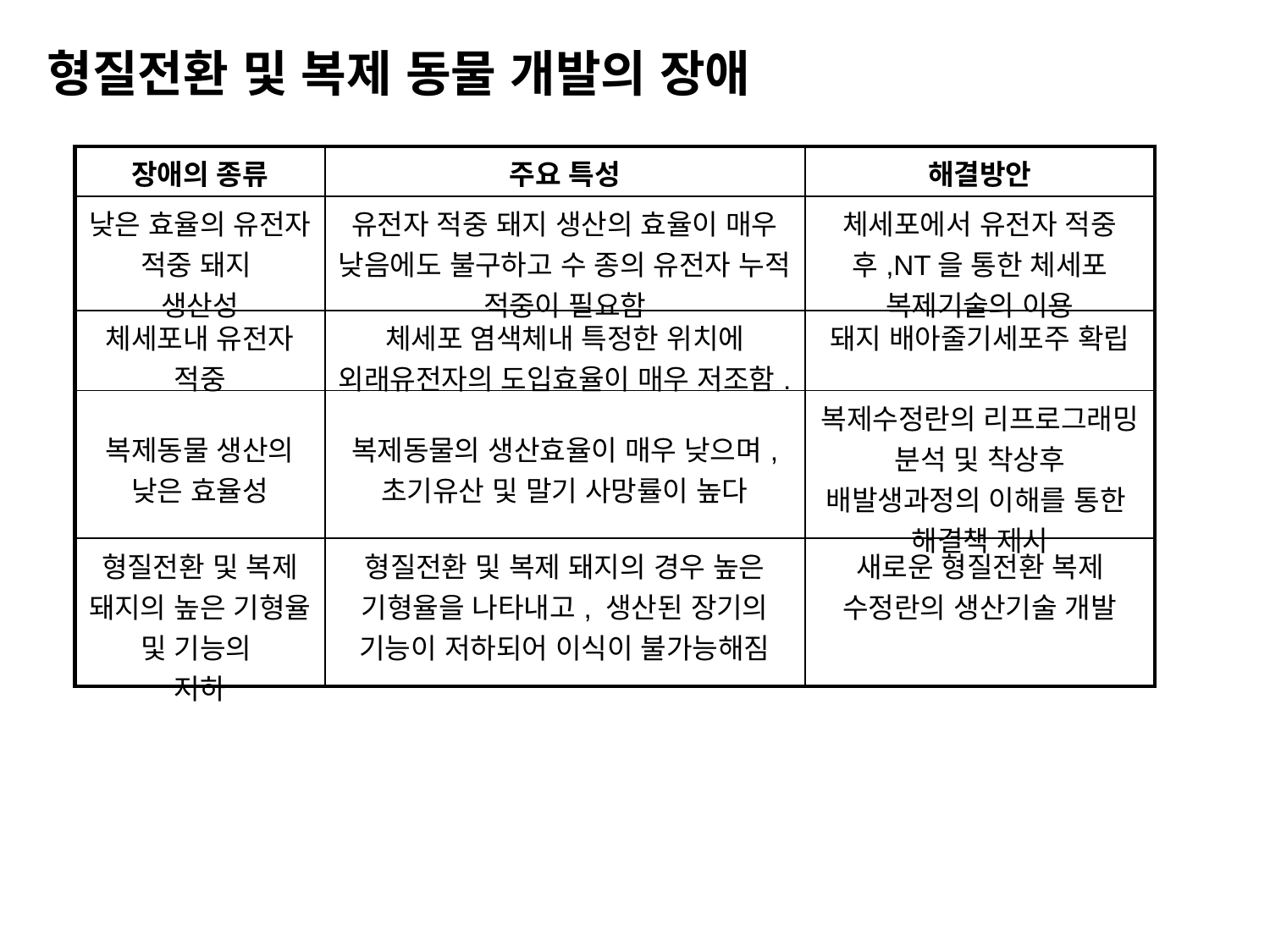

형질전환 및 복제 동물 개발의 장애
| 장애의 종류 | 주요 특성 | 해결방안 |
| --- | --- | --- |
| 낮은 효율의 유전자 적중 돼지 생산성 | 유전자 적중 돼지 생산의 효율이 매우 낮음에도 불구하고 수 종의 유전자 누적 적중이 필요함 | 체세포에서 유전자 적중 후,NT을 통한 체세포 복제기술의 이용 |
| 체세포내 유전자 적중 | 체세포 염색체내 특정한 위치에 외래유전자의 도입효율이 매우 저조함. | 돼지 배아줄기세포주 확립 |
| 복제동물 생산의 낮은 효율성 | 복제동물의 생산효율이 매우 낮으며, 초기유산 및 말기 사망률이 높다 | 복제수정란의 리프로그래밍 분석 및 착상후 배발생과정의 이해를 통한 해결책 제시 |
| 형질전환 및 복제 돼지의 높은 기형율 및 기능의 저하 | 형질전환 및 복제 돼지의 경우 높은 기형율을 나타내고, 생산된 장기의 기능이 저하되어 이식이 불가능해짐 | 새로운 형질전환 복제 수정란의 생산기술 개발 |